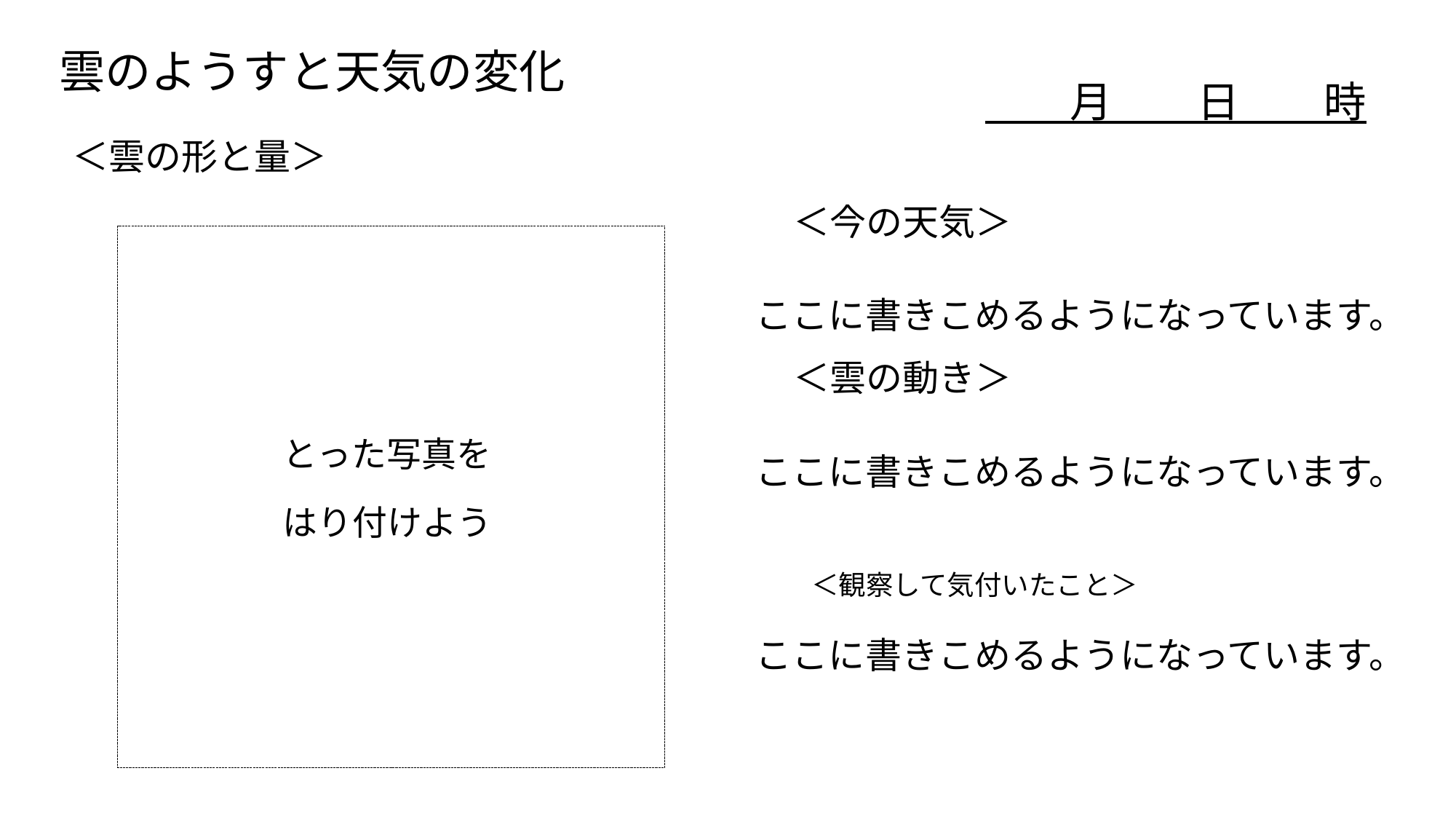

ここに書きこめるようになっています。
ここに書きこめるようになっています。
ここに書きこめるようになっています。